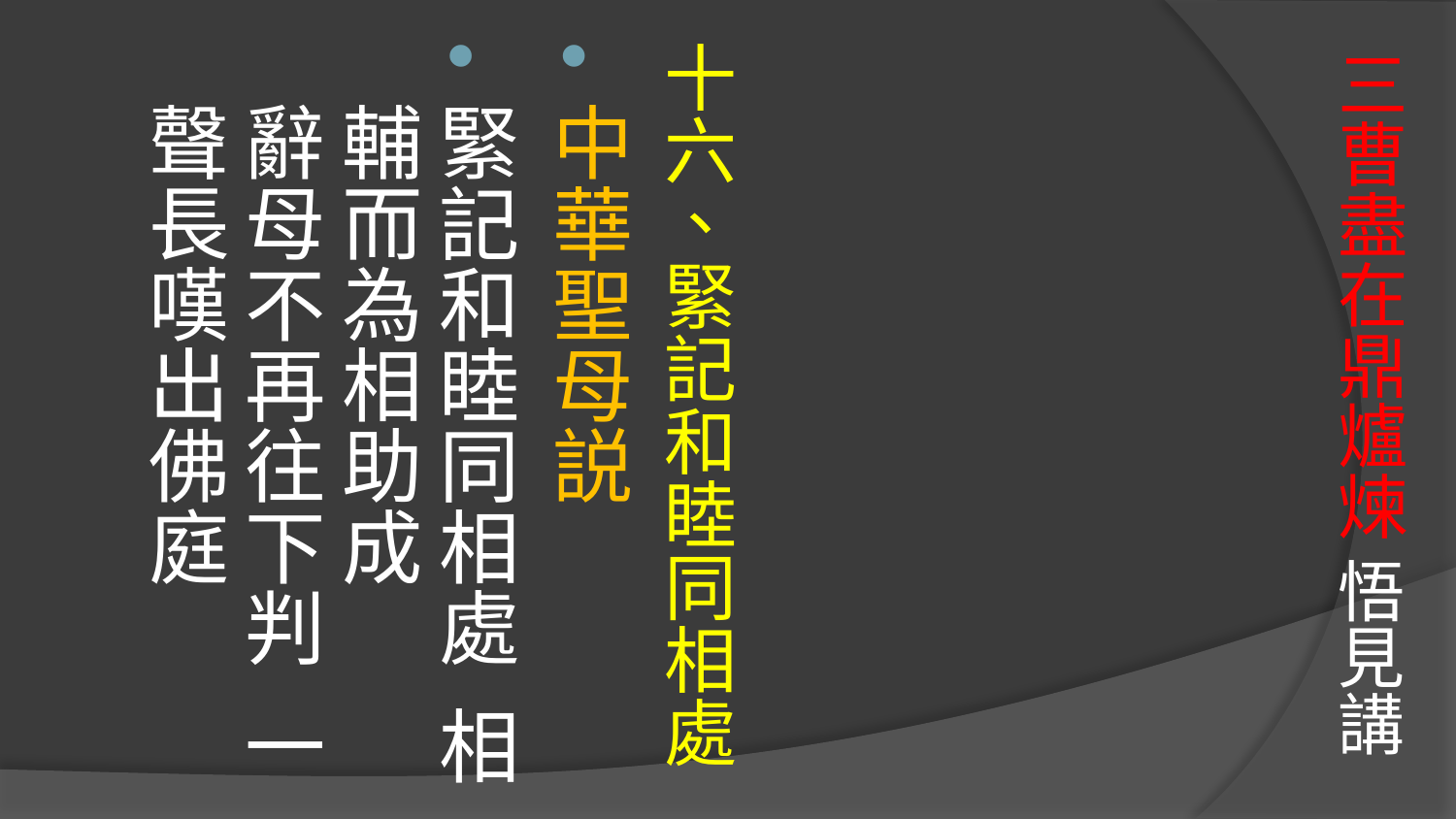

# 三曹盡在鼎爐煉 悟見講
十六、緊記和睦同相處
中華聖母説
緊記和睦同相處  相輔而為相助成 
辭母不再往下判  一聲長嘆出佛庭